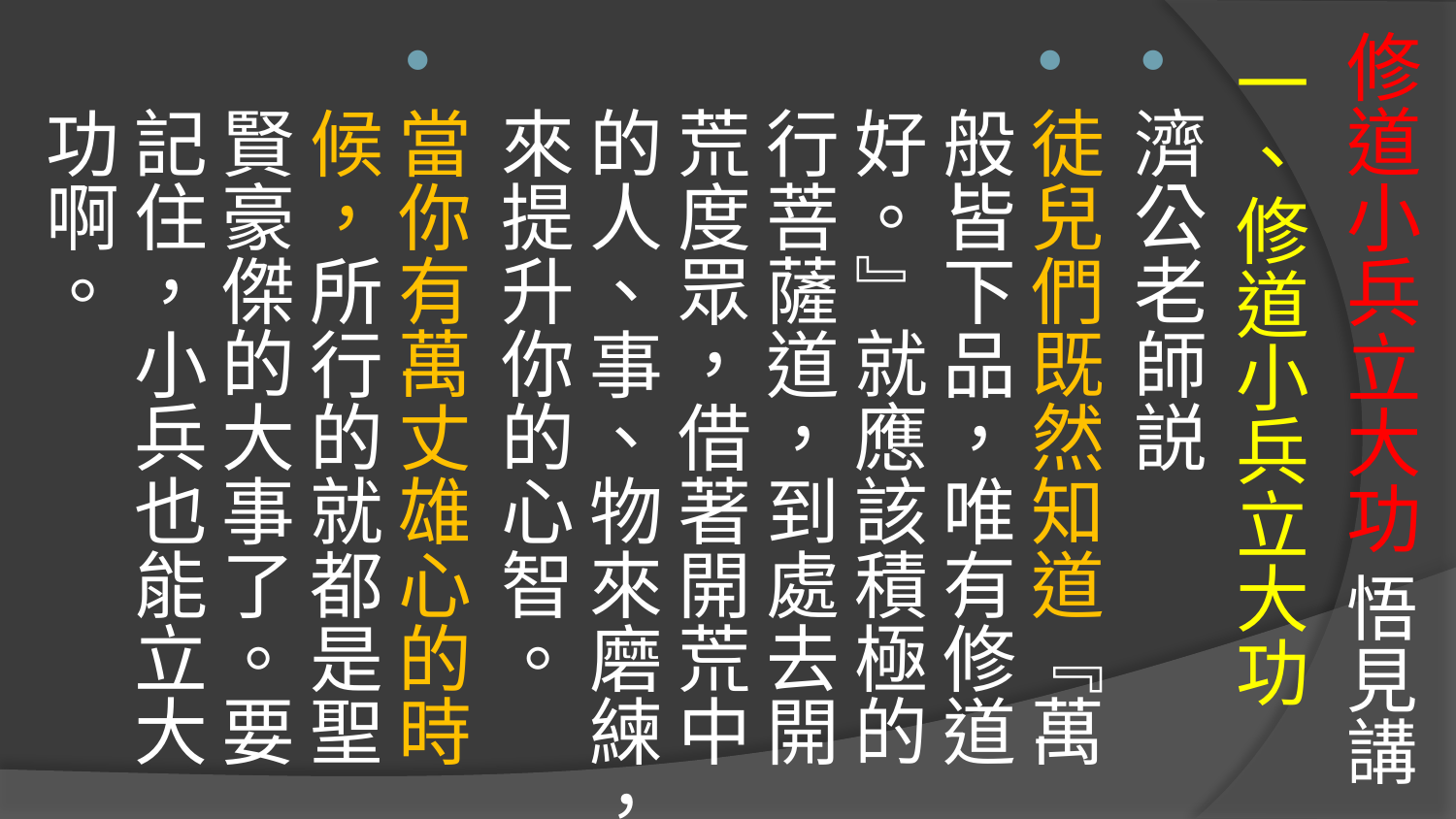

# 修道小兵立大功 悟見講
一、修道小兵立大功
濟公老師説
徒兒們既然知道『萬般皆下品，唯有修道好。』就應該積極的行菩薩道，到處去開荒度眾，借著開荒中的人、事、物來磨練，來提升你的心智。
當你有萬丈雄心的時候，所行的就都是聖賢豪傑的大事了。要記住，小兵也能立大功啊。